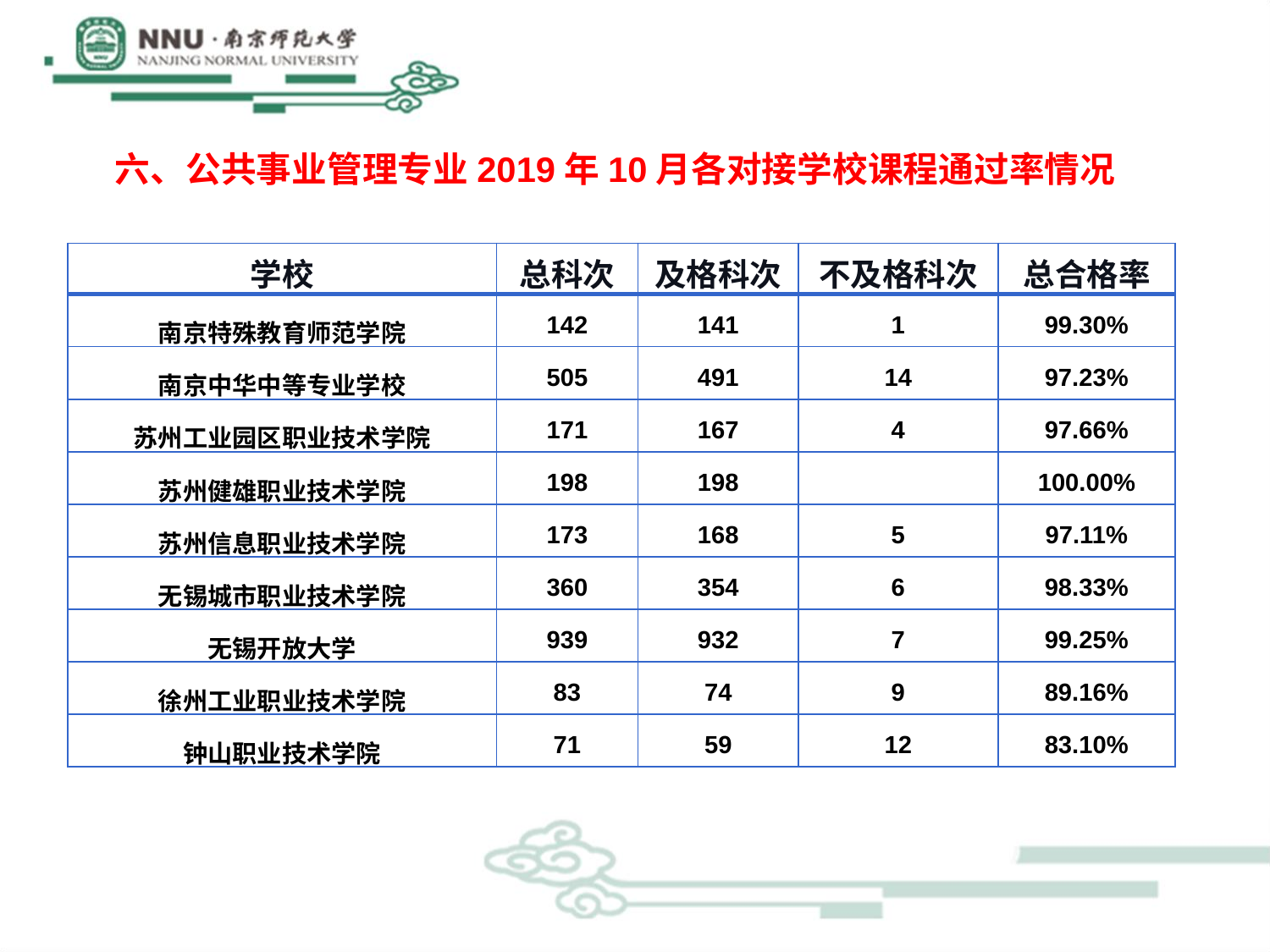

六、公共事业管理专业2019年10月各对接学校课程通过率情况
| 学校 | 总科次 | 及格科次 | 不及格科次 | 总合格率 |
| --- | --- | --- | --- | --- |
| 南京特殊教育师范学院 | 142 | 141 | 1 | 99.30% |
| 南京中华中等专业学校 | 505 | 491 | 14 | 97.23% |
| 苏州工业园区职业技术学院 | 171 | 167 | 4 | 97.66% |
| 苏州健雄职业技术学院 | 198 | 198 |  | 100.00% |
| 苏州信息职业技术学院 | 173 | 168 | 5 | 97.11% |
| 无锡城市职业技术学院 | 360 | 354 | 6 | 98.33% |
| 无锡开放大学 | 939 | 932 | 7 | 99.25% |
| 徐州工业职业技术学院 | 83 | 74 | 9 | 89.16% |
| 钟山职业技术学院 | 71 | 59 | 12 | 83.10% |